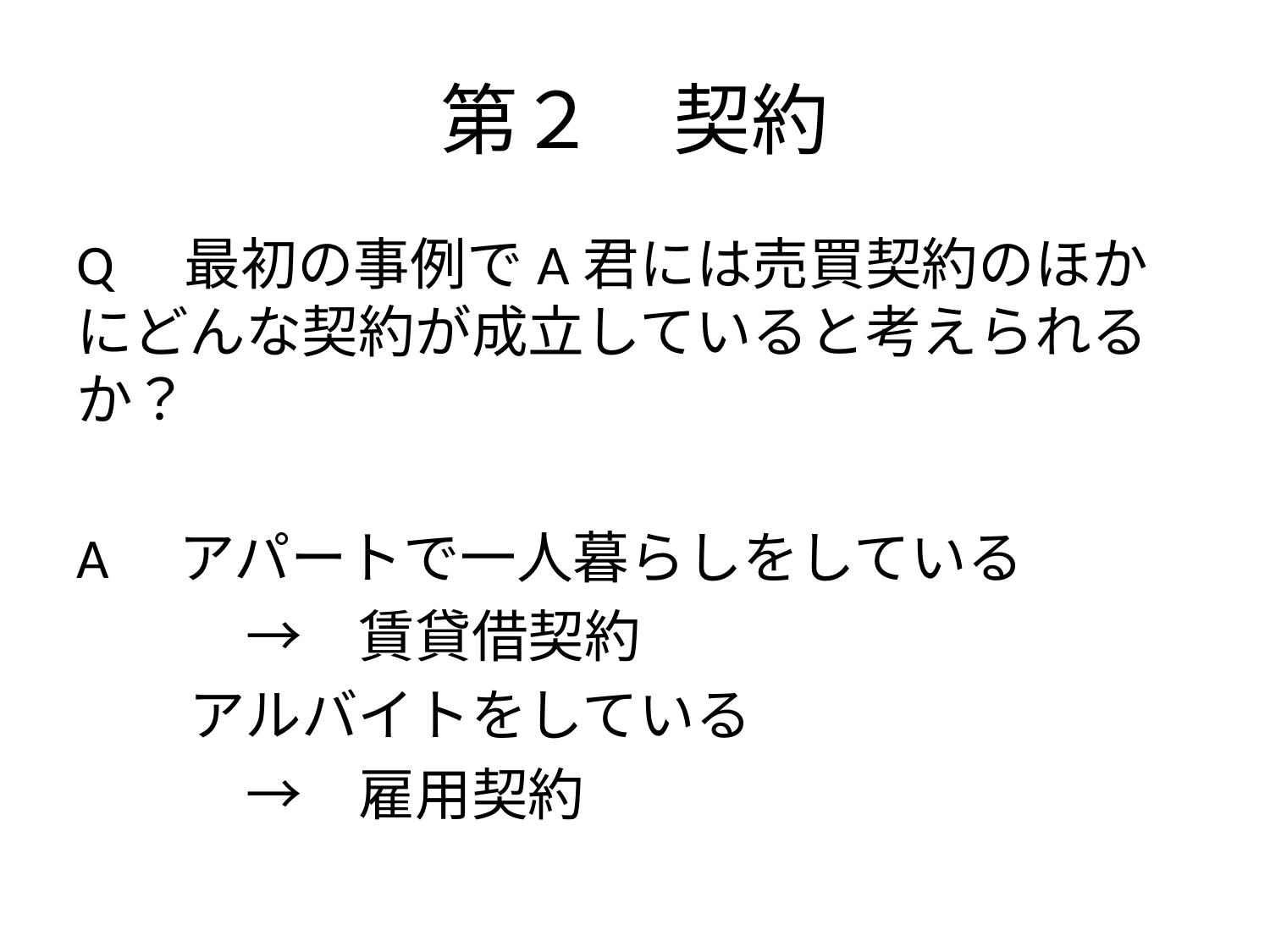

# 第２　契約
Q　最初の事例でA君には売買契約のほかにどんな契約が成立していると考えられるか？

A　アパートで一人暮らしをしている
　　　→　賃貸借契約
　　アルバイトをしている
　　　→　雇用契約